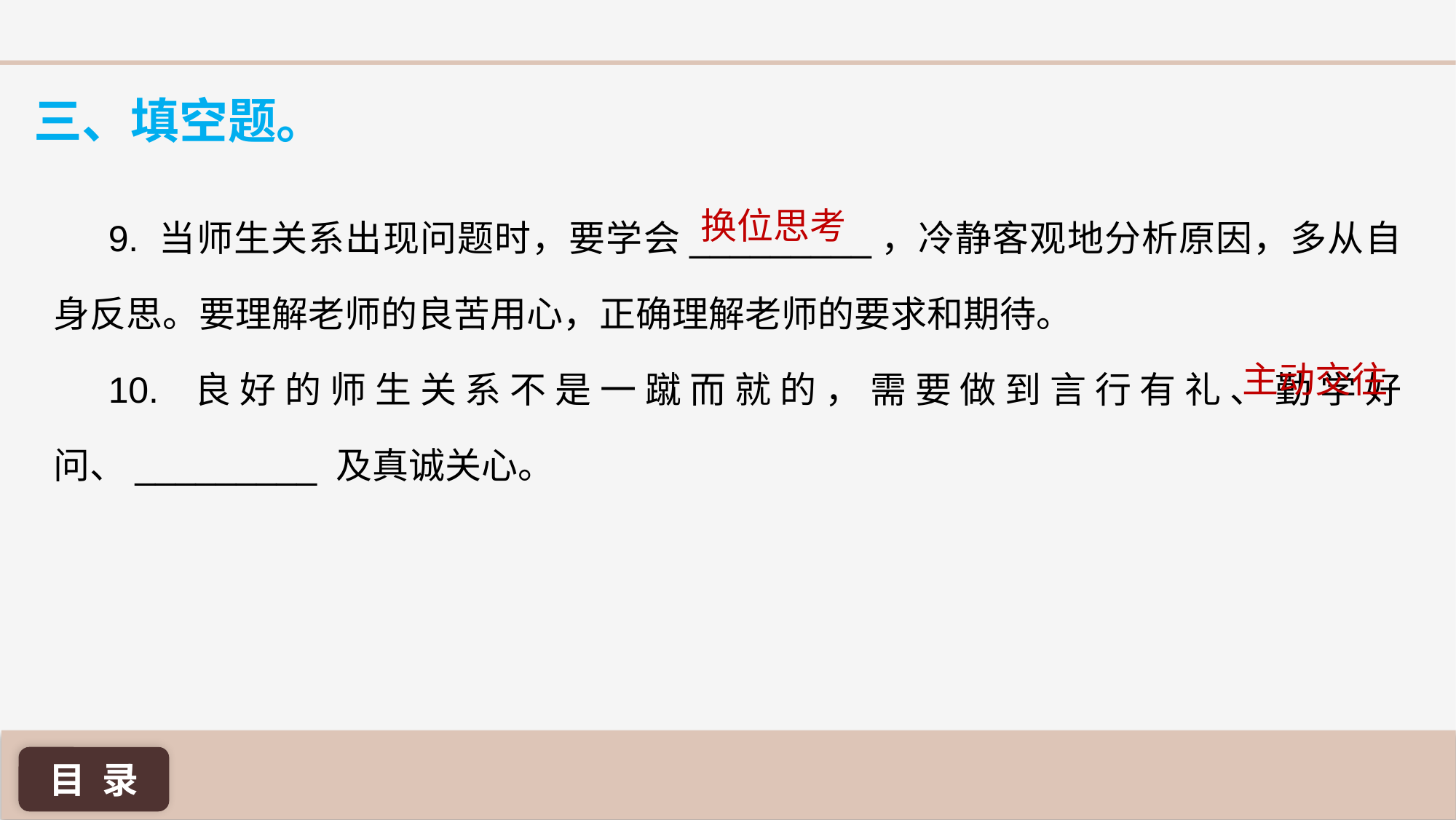

三、填空题。
9. 当师生关系出现问题时，要学会_________，冷静客观地分析原因，多从自身反思。要理解老师的良苦用心，正确理解老师的要求和期待。
10. 良好的师生关系不是一蹴而就的，需要做到言行有礼、勤学好问、_________ 及真诚关心。
换位思考
主动交往